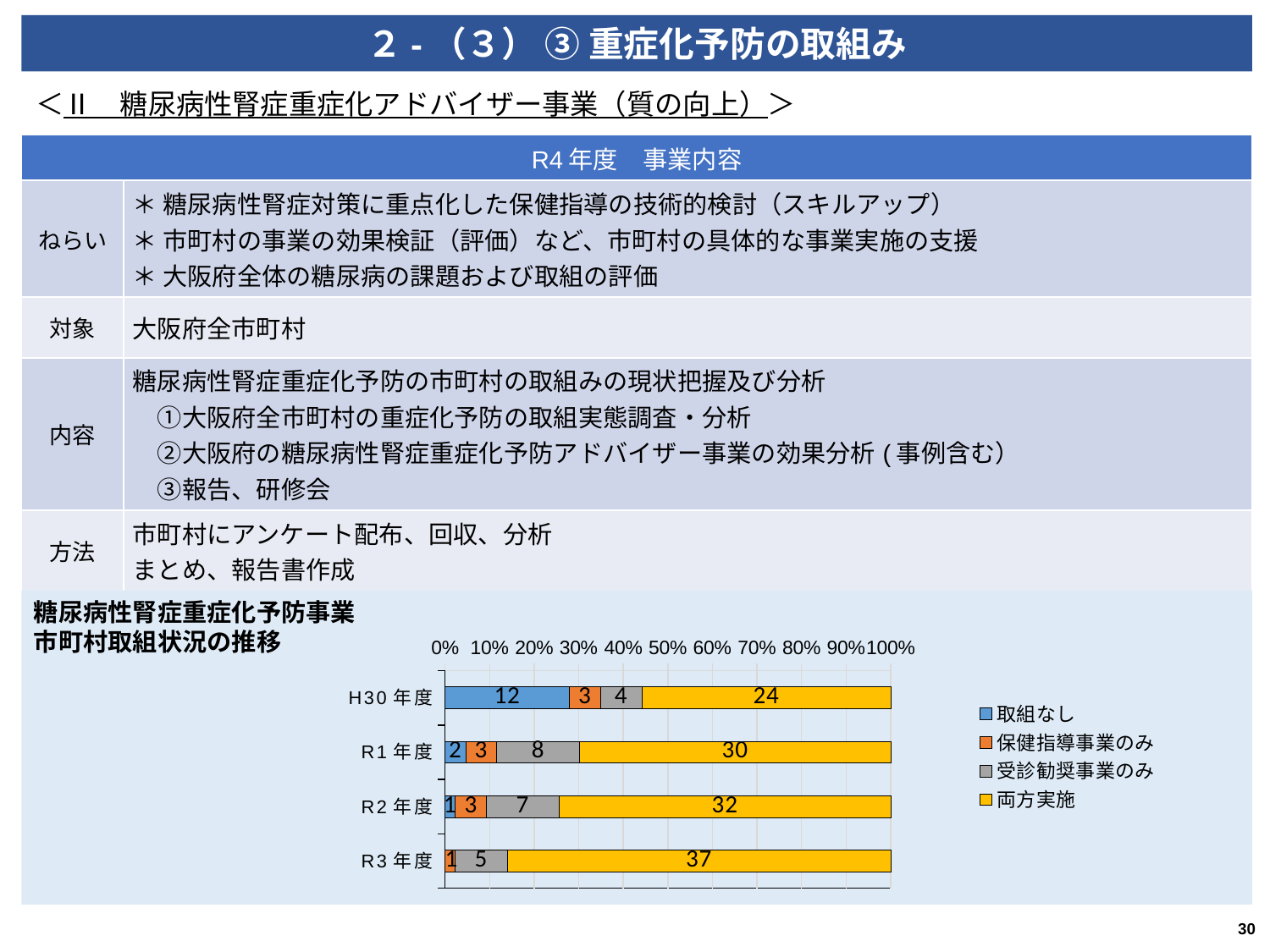

２-（３） ③ 重症化予防の取組み
＜Ⅱ　糖尿病性腎症重症化アドバイザー事業（質の向上）＞
| R4年度　事業内容 |  |
| --- | --- |
| ねらい | ＊ 糖尿病性腎症対策に重点化した保健指導の技術的検討（スキルアップ） ＊ 市町村の事業の効果検証（評価）など、市町村の具体的な事業実施の支援 ＊ 大阪府全体の糖尿病の課題および取組の評価 |
| 対象 | 大阪府全市町村 |
| 内容 | 糖尿病性腎症重症化予防の市町村の取組みの現状把握及び分析 　①大阪府全市町村の重症化予防の取組実態調査・分析 　②大阪府の糖尿病性腎症重症化予防アドバイザー事業の効果分析(事例含む）　　 　③報告、研修会 |
| 方法 | 市町村にアンケート配布、回収、分析 まとめ、報告書作成 |
糖尿病性腎症重症化予防事業
市町村取組状況の推移

### Chart

| Category | 取組なし | 保健指導事業のみ | 受診勧奨事業のみ | 両方実施 |
|---|---|---|---|---|
| H30年度 | 12.0 | 3.0 | 4.0 | 24.0 |
| R1年度 | 2.0 | 3.0 | 8.0 | 30.0 |
| R2年度 | 1.0 | 3.0 | 7.0 | 32.0 |
| R3年度 | 0.0 | 1.0 | 5.0 | 37.0 |
30